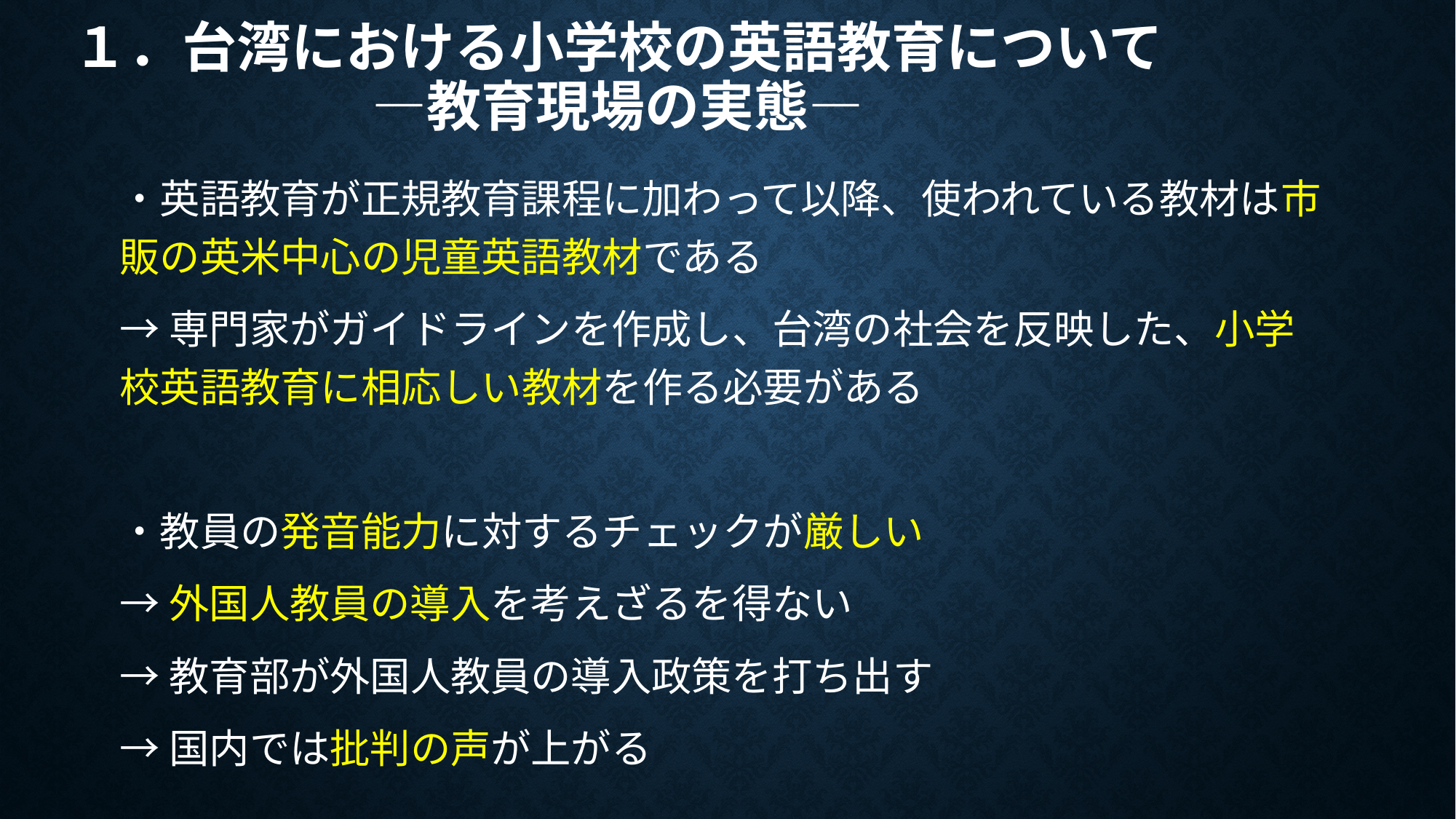

# １．台湾における小学校の英語教育について ―教育現場の実態―
・英語教育が正規教育課程に加わって以降、使われている教材は市販の英米中心の児童英語教材である
→専門家がガイドラインを作成し、台湾の社会を反映した、小学校英語教育に相応しい教材を作る必要がある

・教員の発音能力に対するチェックが厳しい
→外国人教員の導入を考えざるを得ない
→教育部が外国人教員の導入政策を打ち出す
→国内では批判の声が上がる